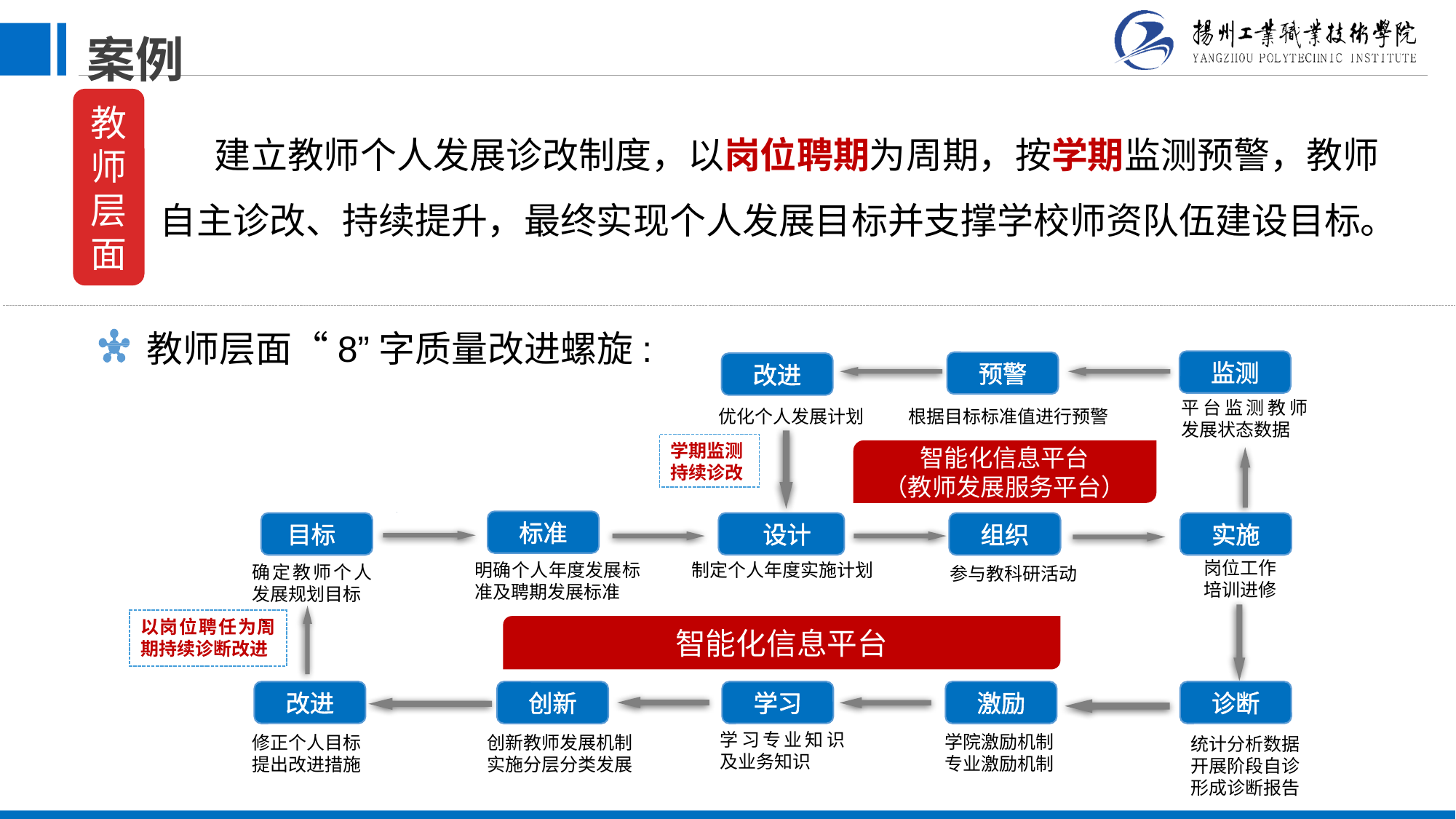

案例
教师层面
建立教师个人发展诊改制度，以岗位聘期为周期，按学期监测预警，教师自主诊改、持续提升，最终实现个人发展目标并支撑学校师资队伍建设目标。
教师层面“8”字质量改进螺旋:

监测
预警
改进

平台监测教师发展状态数据
根据目标标准值进行预警

优化个人发展计划
学期监测
持续诊改

智能化信息平台
（教师发展服务平台）

标准
 设计
目标
组织
实施

明确个人年度发展标准及聘期发展标准
确定教师个人发展规划目标
 、
岗位工作
培训进修

参与教科研活动
制定个人年度实施计划
以岗位聘任为周期持续诊断改进
智能化信息平台

激励
创新
改进
学习
诊断

学习专业知识及业务知识
学院激励机制
专业激励机制
修正个人目标
提出改进措施
创新教师发展机制
实施分层分类发展
统计分析数据
开展阶段自诊
形成诊断报告